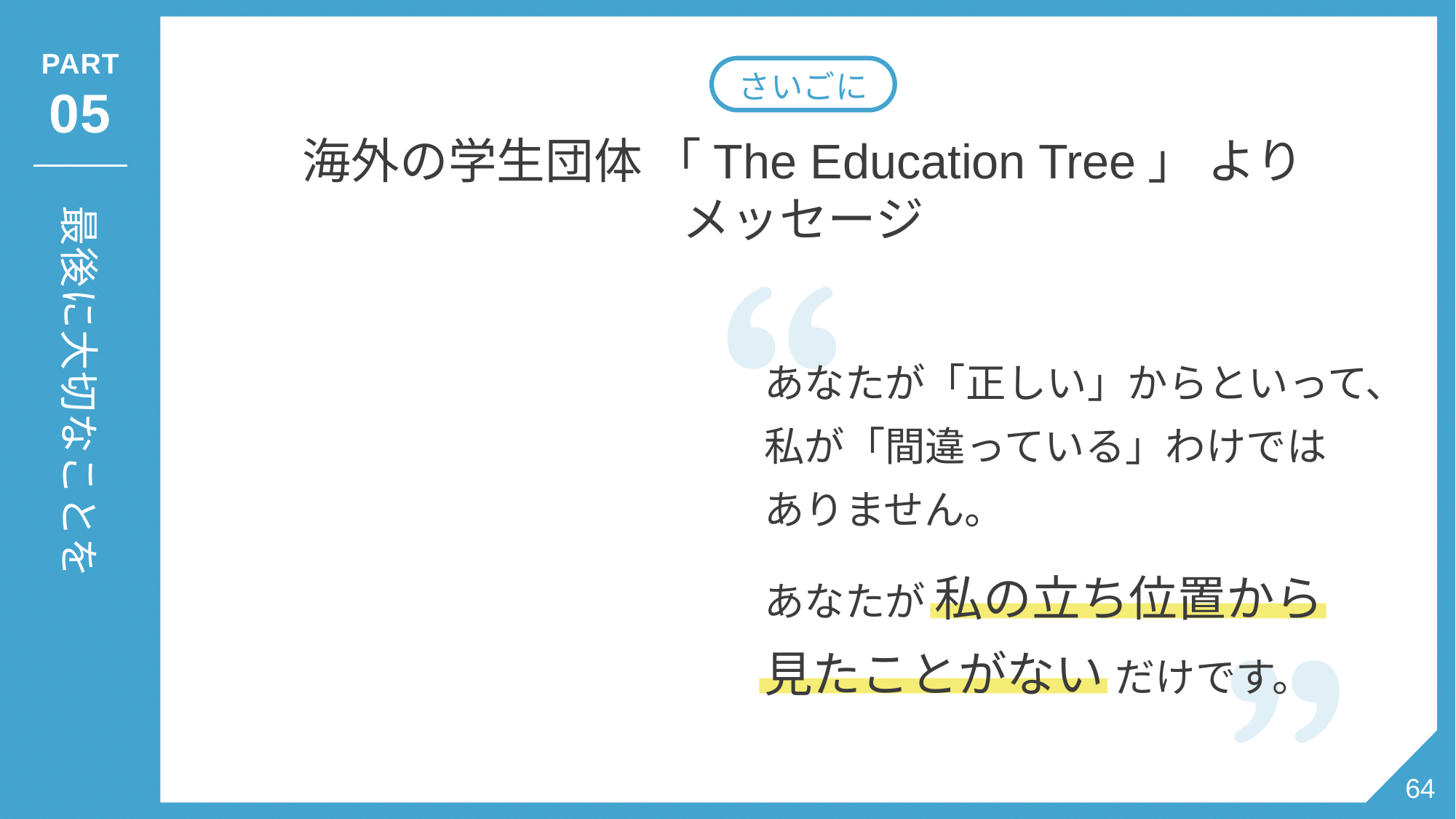

PART
05
最後に大切なことを
さいごに
海外の学生団体 「The Education Tree」 より
メッセージ

あなたが「正しい」からといって、
私が「間違っている」わけでは
ありません。
あなたが 私の立ち位置から
見たことがない だけです。

64